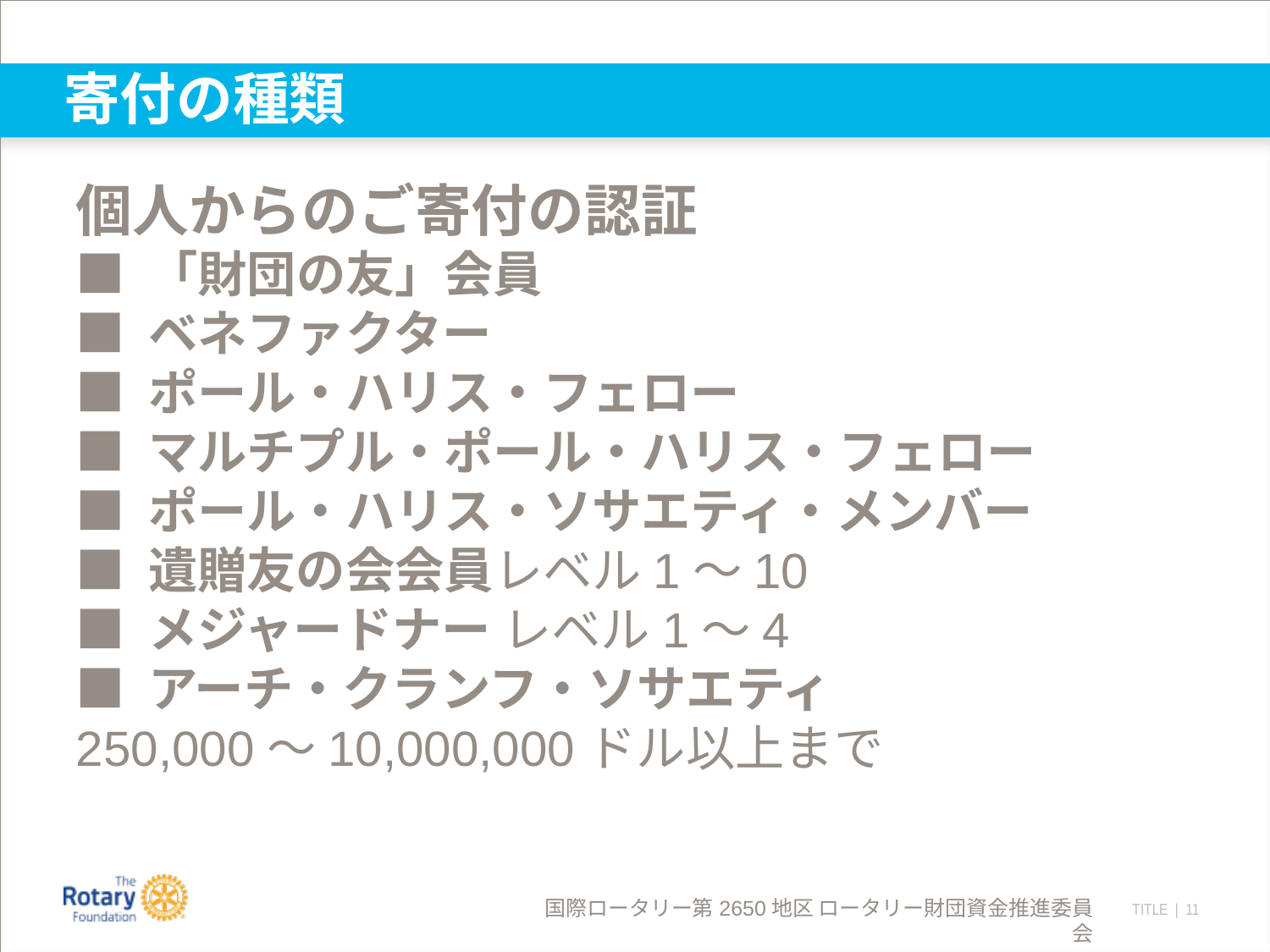

# 寄付の種類
個人からのご寄付の認証
■ 「財団の友」会員
■ ベネファクター
■ ポール・ハリス・フェロー
■ マルチプル・ポール・ハリス・フェロー
■ ポール・ハリス・ソサエティ・メンバー
■ 遺贈友の会会員レベル1〜10
■ メジャードナー レベル1〜4
■ アーチ・クランフ・ソサエティ
250,000〜10,000,000ドル以上まで